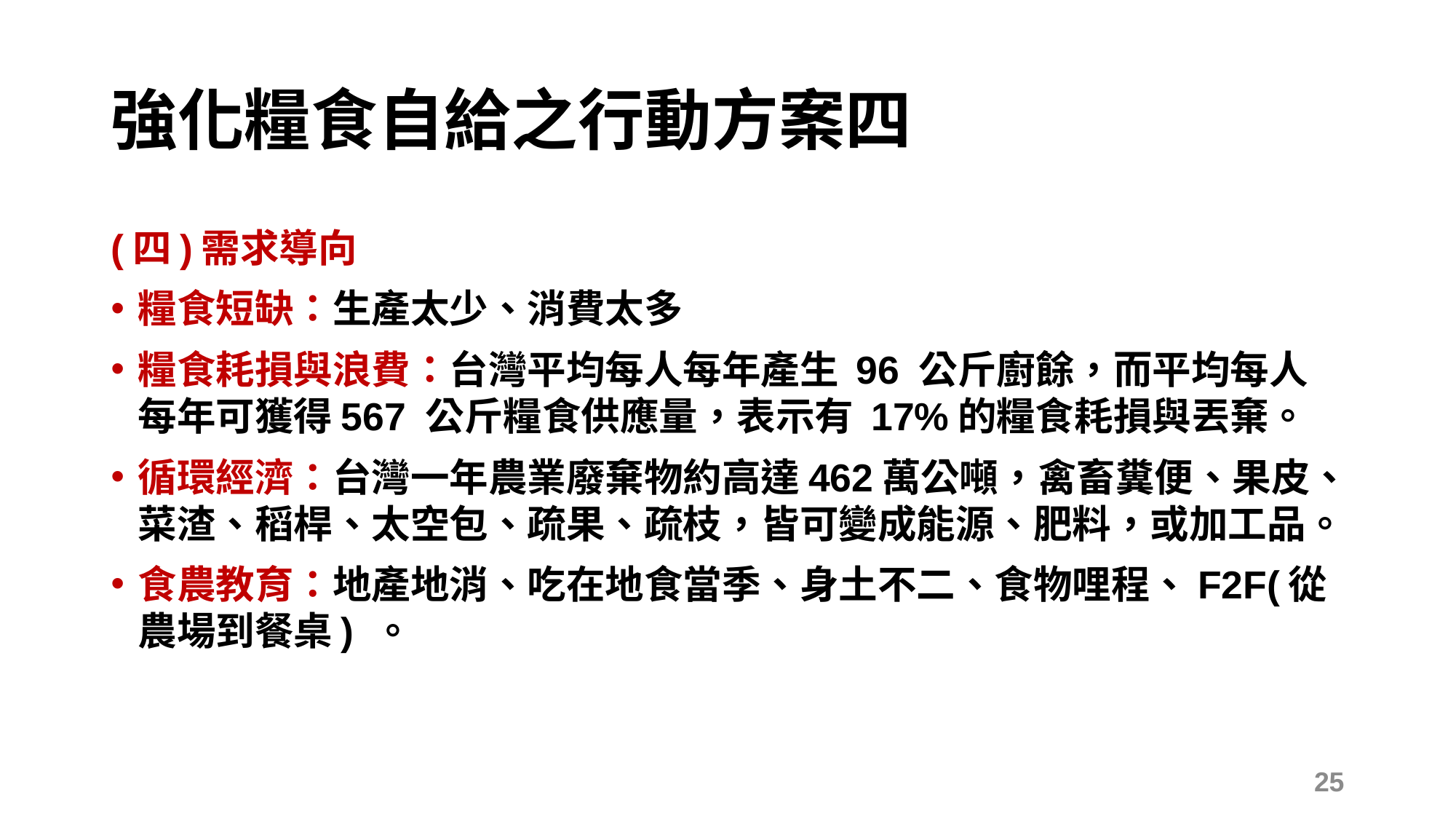

# 強化糧食自給之行動方案四
(四)需求導向
糧食短缺：生產太少、消費太多
糧食耗損與浪費：台灣平均每人每年產生 96 公斤廚餘，而平均每人每年可獲得567 公斤糧食供應量，表示有 17%的糧食耗損與丟棄。
循環經濟：台灣一年農業廢棄物約高達462萬公噸，禽畜糞便、果皮、菜渣、稻桿、太空包、疏果、疏枝，皆可變成能源、肥料，或加工品。
食農教育：地產地消、吃在地食當季、身土不二、食物哩程、F2F(從農場到餐桌) 。

25